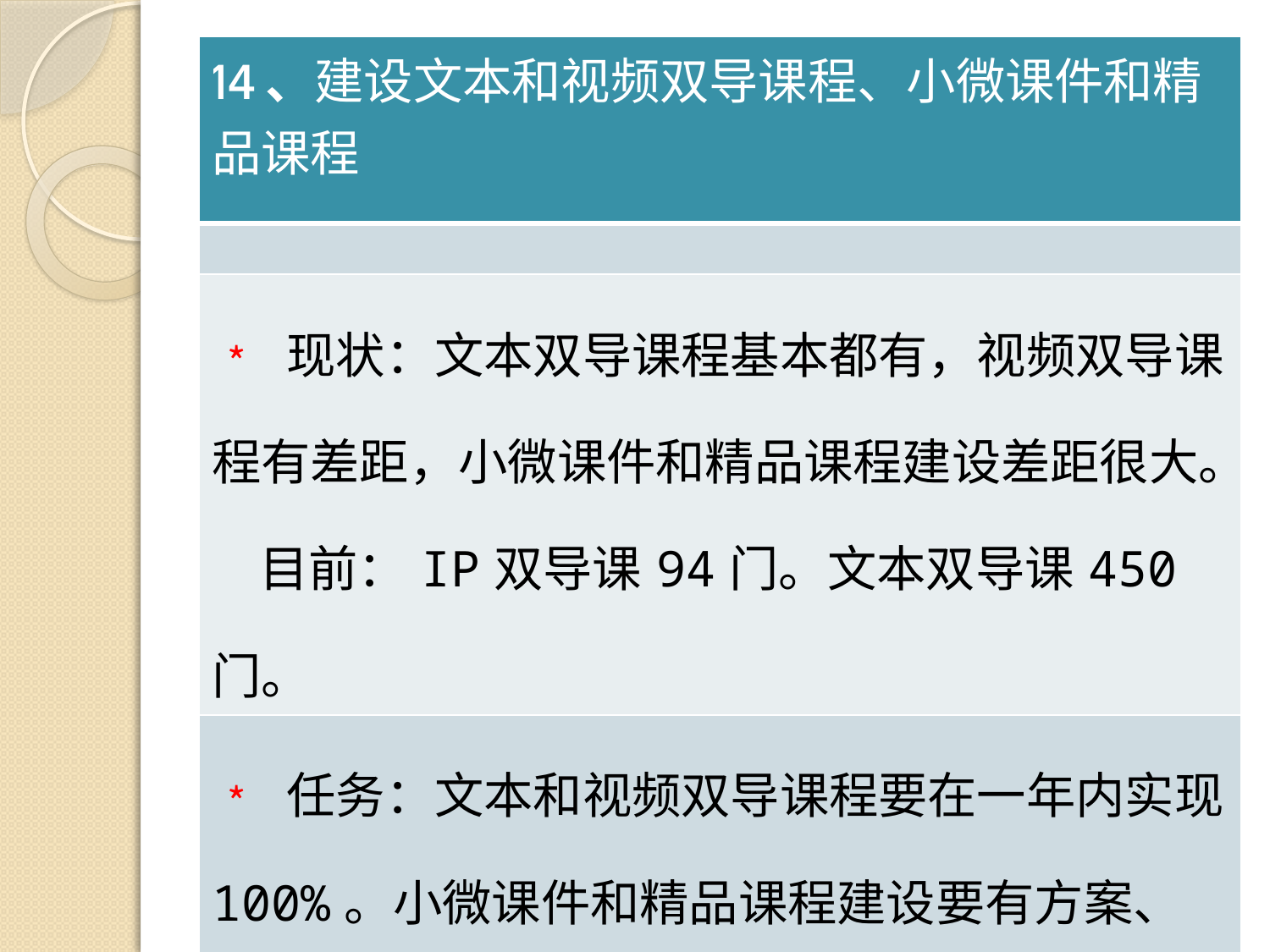

| 14、建设文本和视频双导课程、小微课件和精品课程 |
| --- |
|  |
| ﹡ 现状：文本双导课程基本都有，视频双导课程有差距，小微课件和精品课程建设差距很大。 目前：IP双导课94门。文本双导课450门。 |
| ﹡ 任务：文本和视频双导课程要在一年内实现100%。小微课件和精品课程建设要有方案、有计划。 |
| ﹡ 时间：2015年7月 |
#